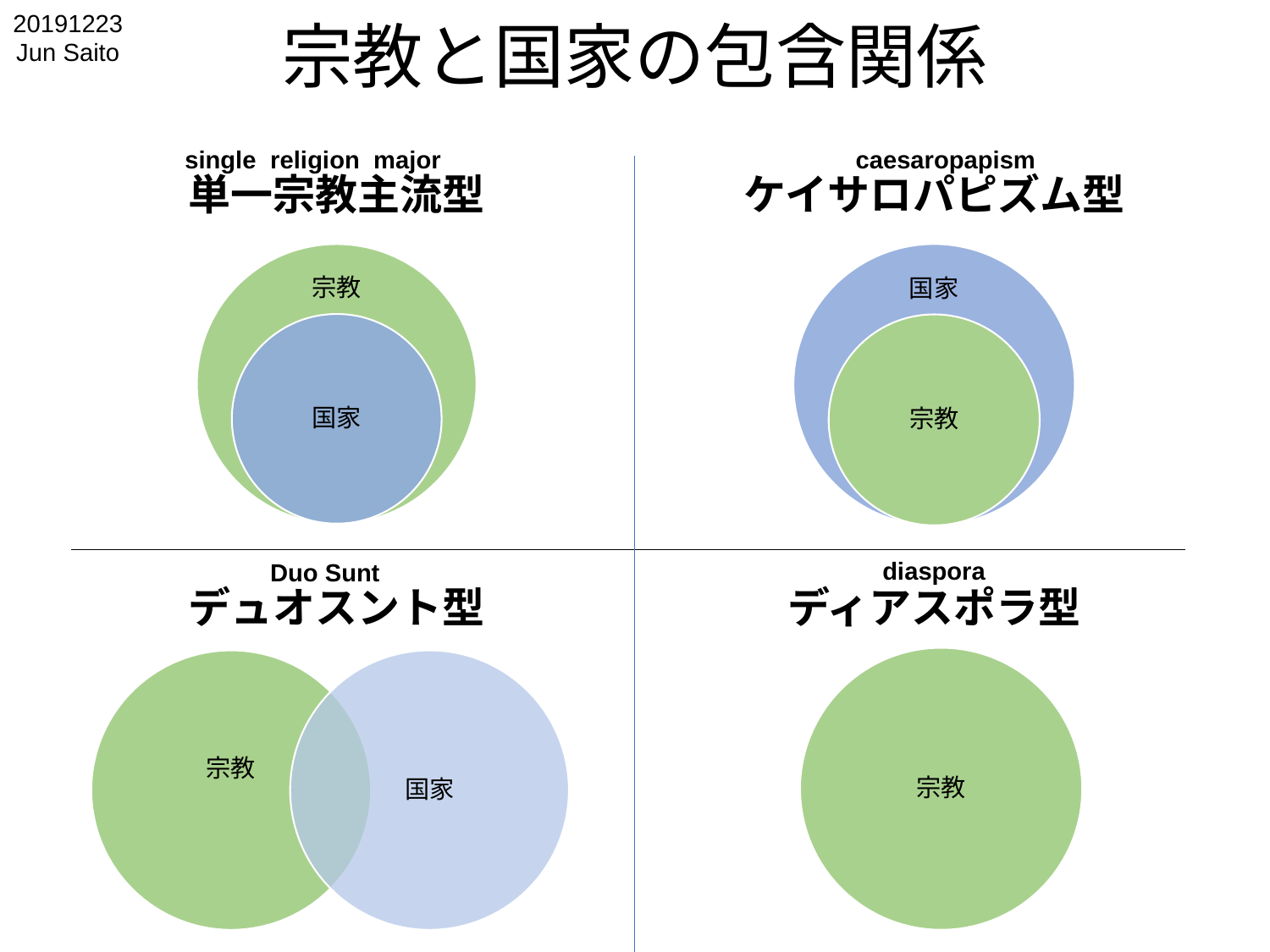

20191223
Jun Saito
# 宗教と国家の包含関係
single  religion  major
caesaropapism
単一宗教主流型
ケイサロパピズム型
宗教
国家
国家
宗教
diaspora
Duo Sunt
デュオスント型
ディアスポラ型

宗教

宗教
国家